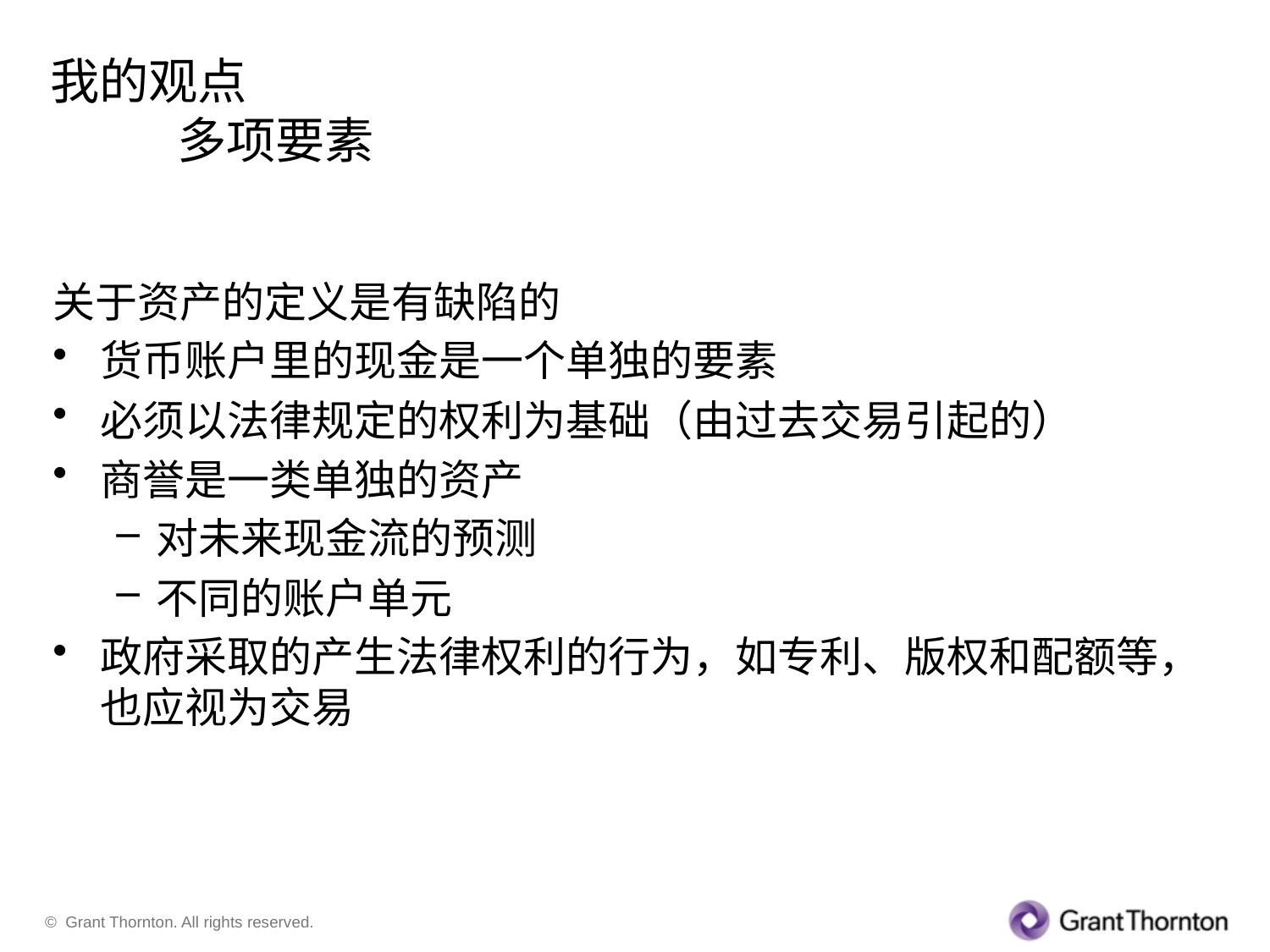

# 我的观点 多项要素
关于资产的定义是有缺陷的
货币账户里的现金是一个单独的要素
必须以法律规定的权利为基础（由过去交易引起的）
商誉是一类单独的资产
对未来现金流的预测
不同的账户单元
政府采取的产生法律权利的行为，如专利、版权和配额等，也应视为交易